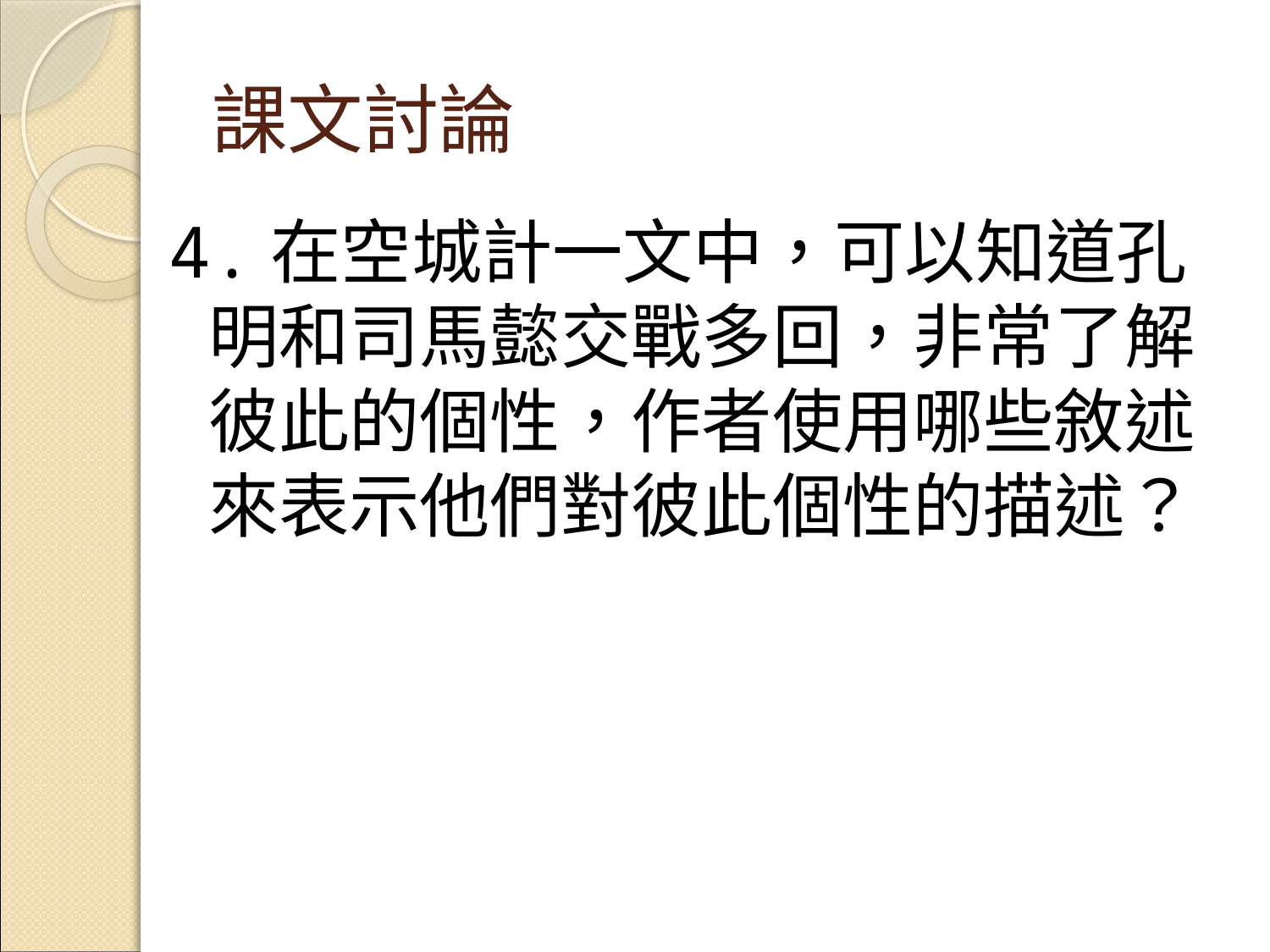

課文討論
4.在空城計一文中，可以知道孔明和司馬懿交戰多回，非常了解彼此的個性，作者使用哪些敘述來表示他們對彼此個性的描述？